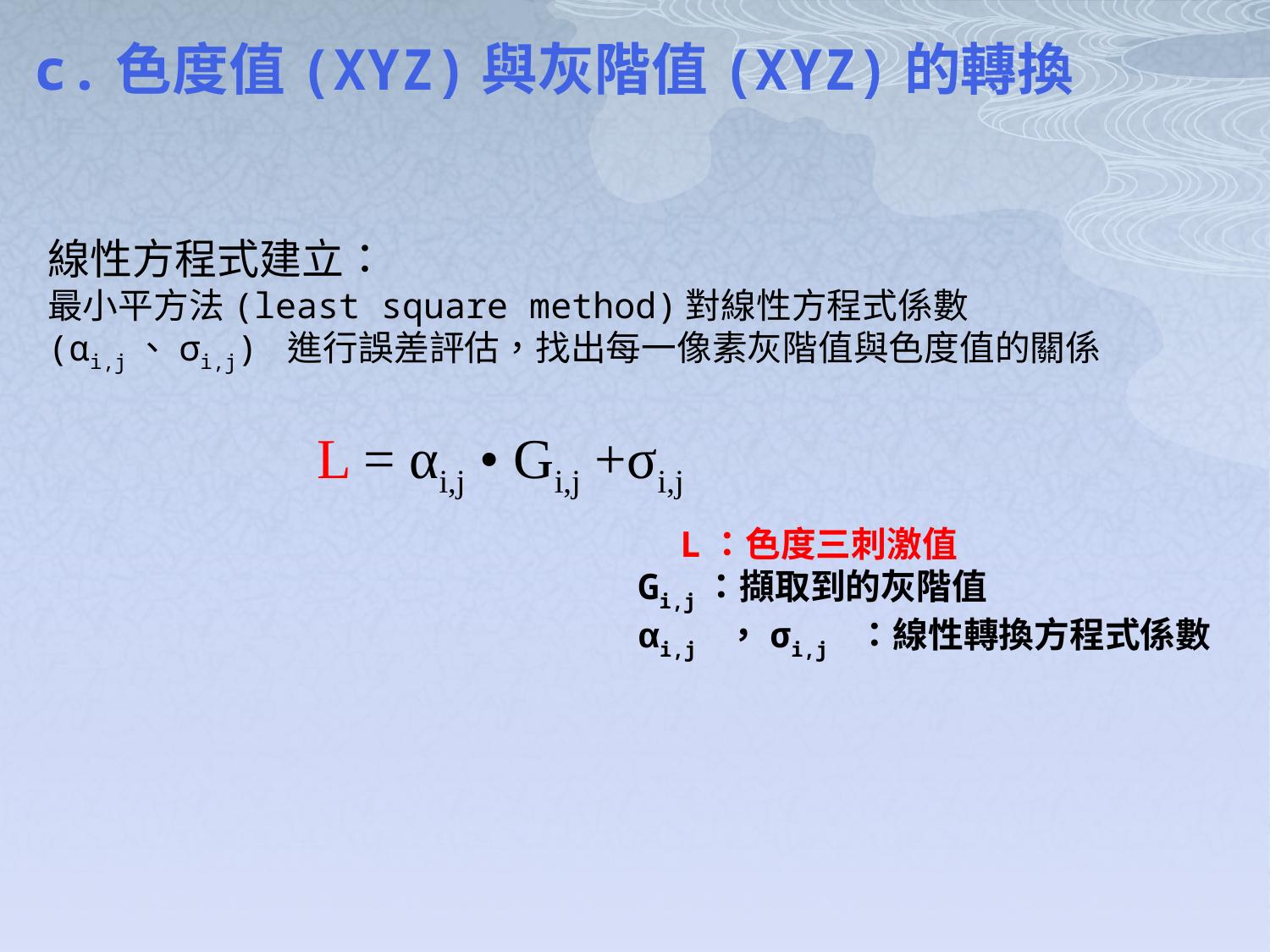

c.色度值(XYZ)與灰階值(XYZ)的轉換
#
線性方程式建立：
最小平方法(least square method)對線性方程式係數(αi,j、σi,j) 進行誤差評估，找出每一像素灰階值與色度值的關係
L = αi,j • Gi,j +σi,j
  L：色度三刺激值
Gi,j：擷取到的灰階值
αi,j ，σi,j ：線性轉換方程式係數